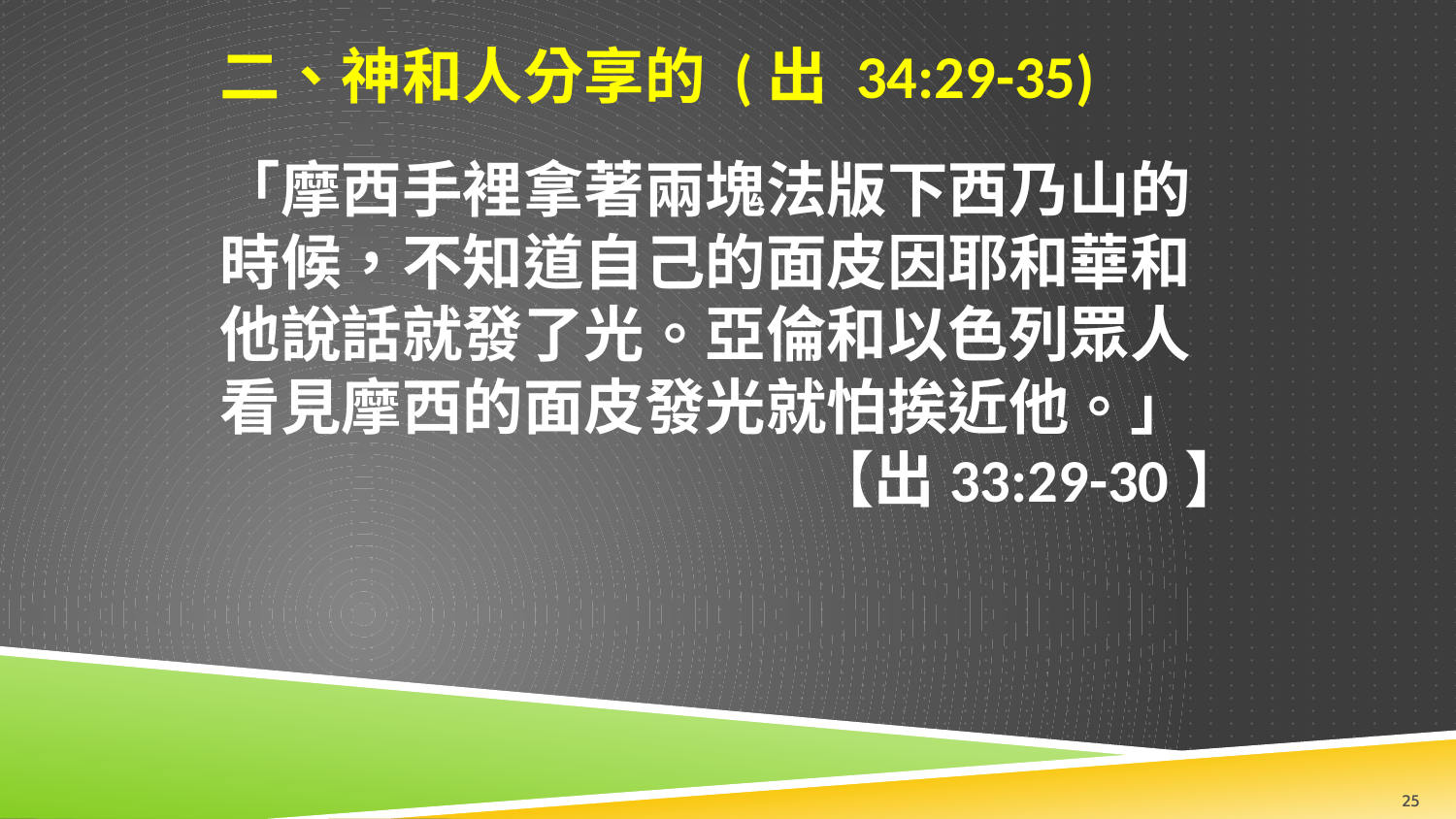

二、神和人分享的 (出 34:29-35)
「摩西手裡拿著兩塊法版下西乃山的時候，不知道自己的面皮因耶和華和他說話就發了光。亞倫和以色列眾人看見摩西的面皮發光就怕挨近他。」
【出33:29-30】
25